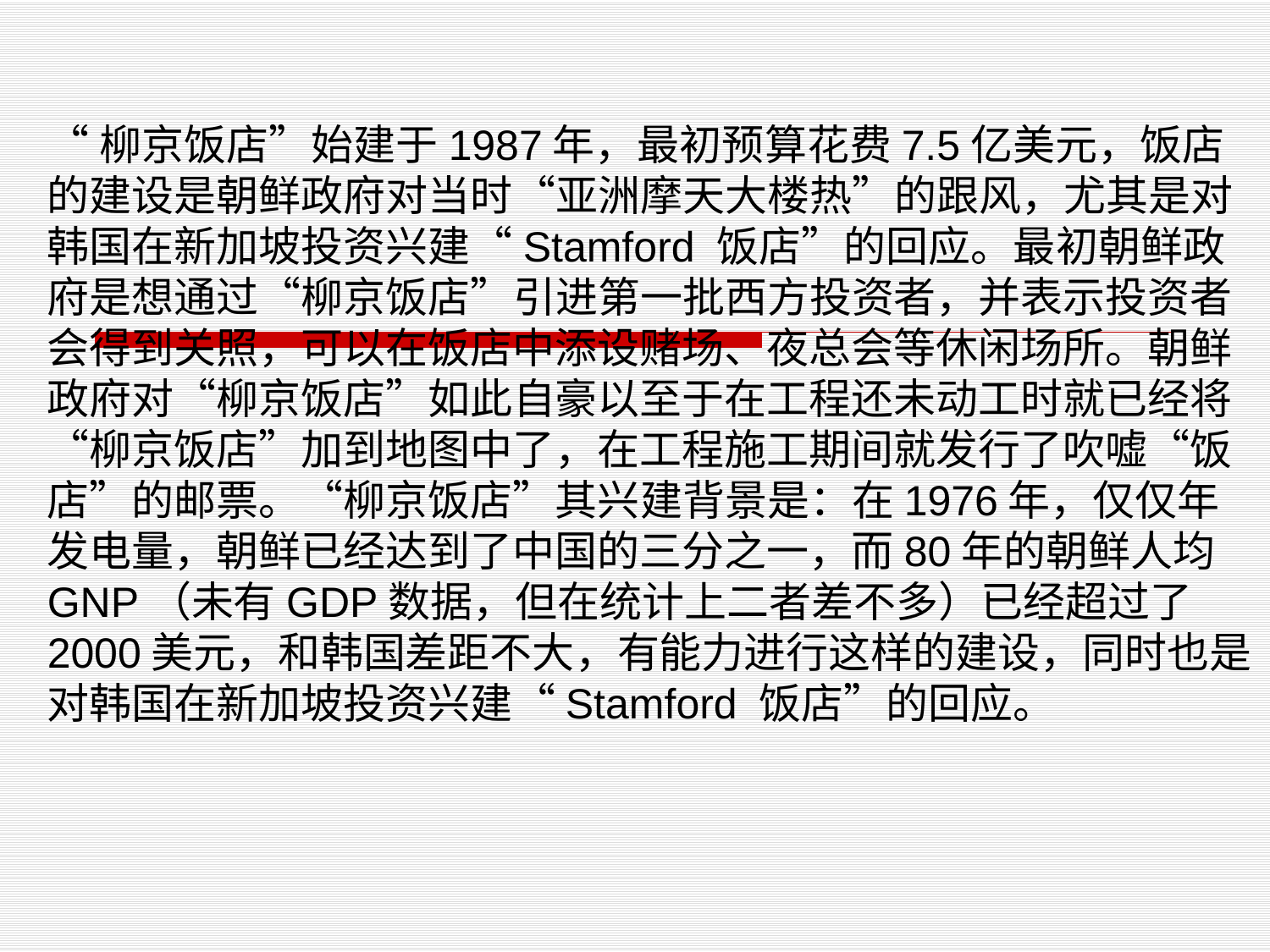

“柳京饭店”始建于1987年，最初预算花费7.5亿美元，饭店的建设是朝鲜政府对当时“亚洲摩天大楼热”的跟风，尤其是对韩国在新加坡投资兴建“Stamford 饭店”的回应。最初朝鲜政府是想通过“柳京饭店”引进第一批西方投资者，并表示投资者会得到关照，可以在饭店中添设赌场、夜总会等休闲场所。朝鲜政府对“柳京饭店”如此自豪以至于在工程还未动工时就已经将“柳京饭店”加到地图中了，在工程施工期间就发行了吹嘘“饭店”的邮票。“柳京饭店”其兴建背景是：在1976年，仅仅年发电量，朝鲜已经达到了中国的三分之一，而80年的朝鲜人均GNP（未有GDP数据，但在统计上二者差不多）已经超过了2000美元，和韩国差距不大，有能力进行这样的建设，同时也是对韩国在新加坡投资兴建“Stamford 饭店”的回应。